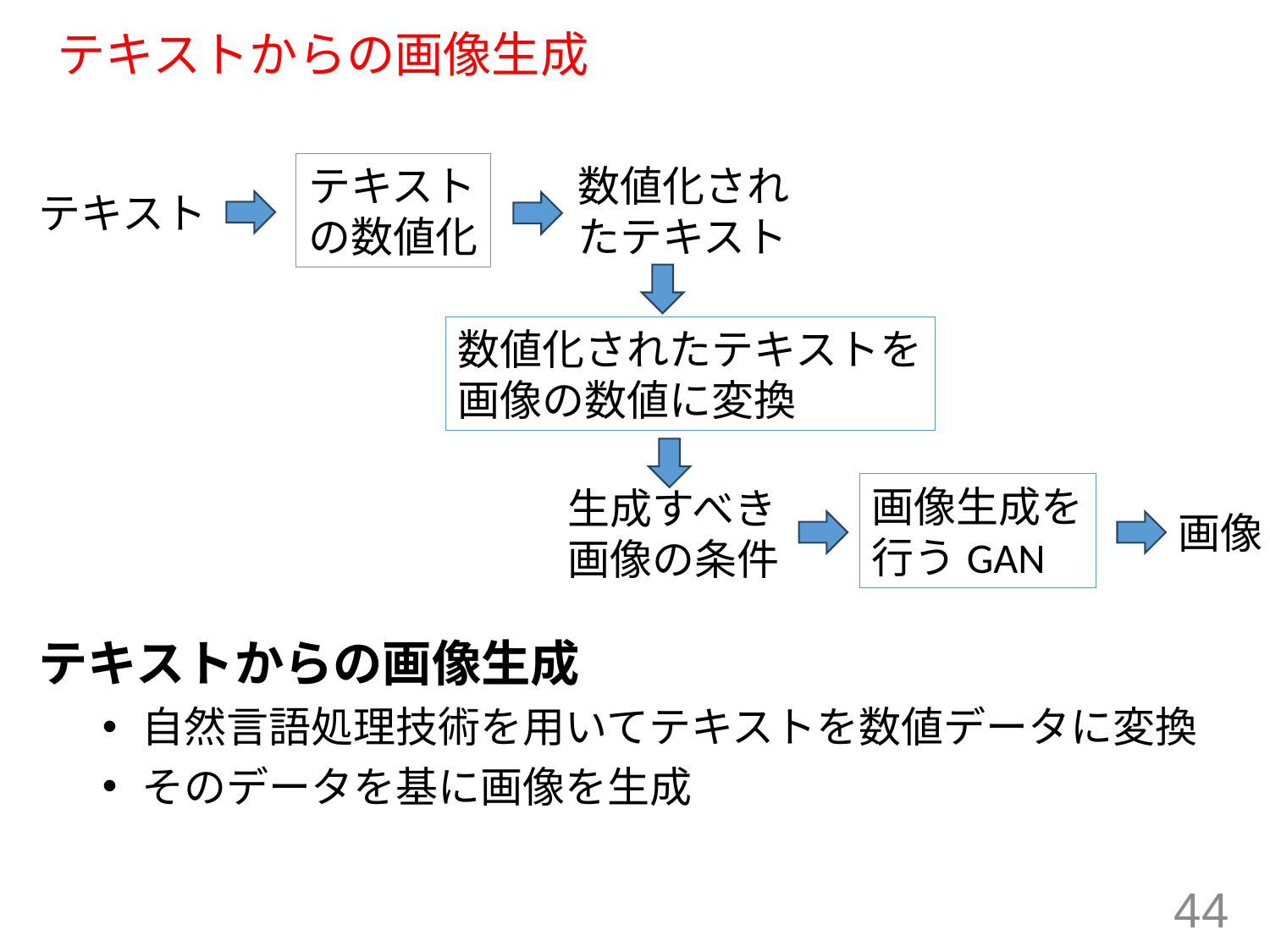

# テキストからの画像生成
数値化されたテキスト
テキスト
の数値化
テキスト

数値化されたテキストを
画像の数値に変換

画像生成を
行うGAN
生成すべき画像の条件
画像

テキストからの画像生成
自然言語処理技術を用いてテキストを数値データに変換
そのデータを基に画像を生成
44